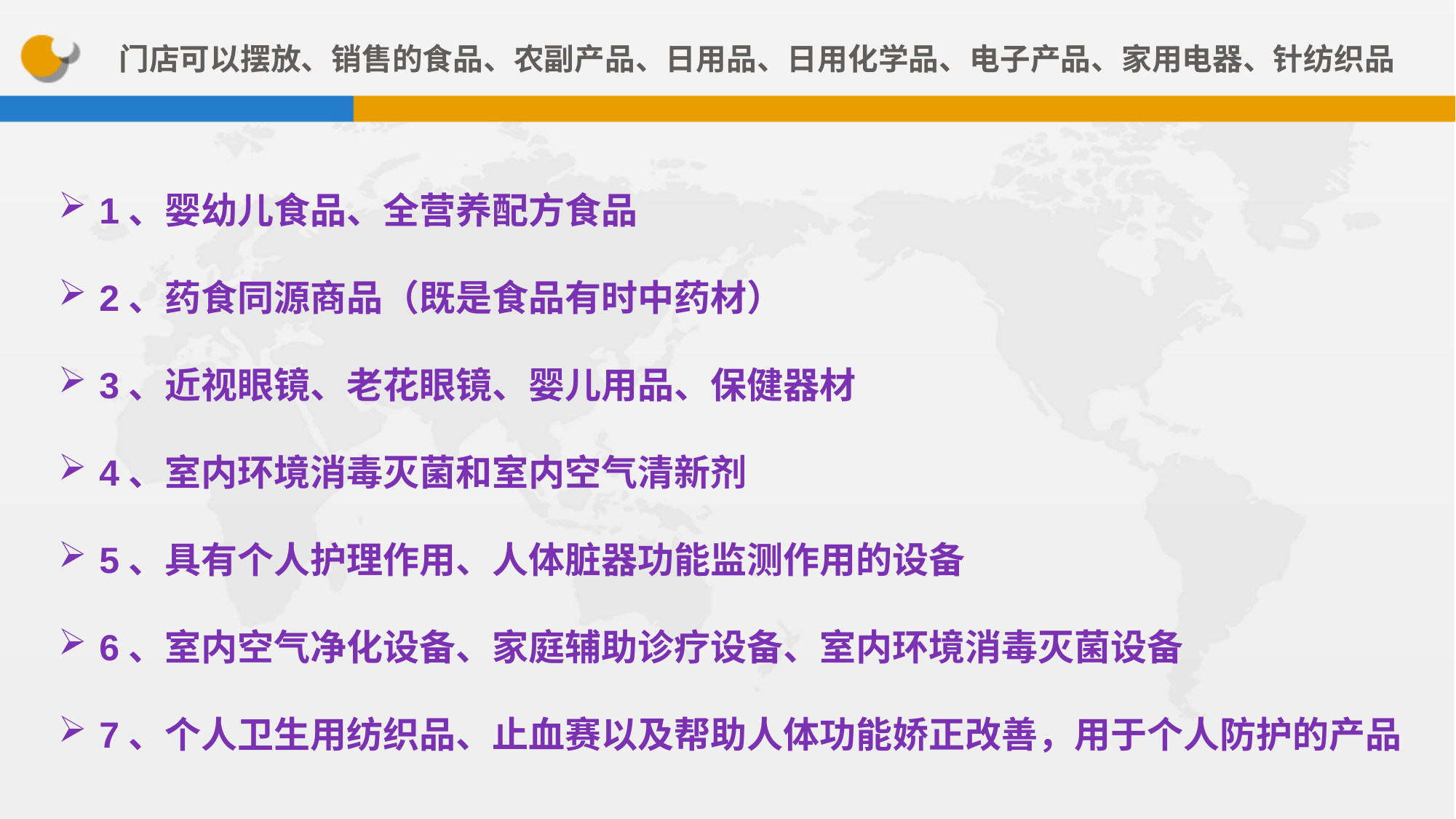

门店可以摆放、销售的食品、农副产品、日用品、日用化学品、电子产品、家用电器、针纺织品
1、婴幼儿食品、全营养配方食品
2、药食同源商品（既是食品有时中药材）
3、近视眼镜、老花眼镜、婴儿用品、保健器材
4、室内环境消毒灭菌和室内空气清新剂
5、具有个人护理作用、人体脏器功能监测作用的设备
6、室内空气净化设备、家庭辅助诊疗设备、室内环境消毒灭菌设备
7、个人卫生用纺织品、止血赛以及帮助人体功能娇正改善，用于个人防护的产品
34%